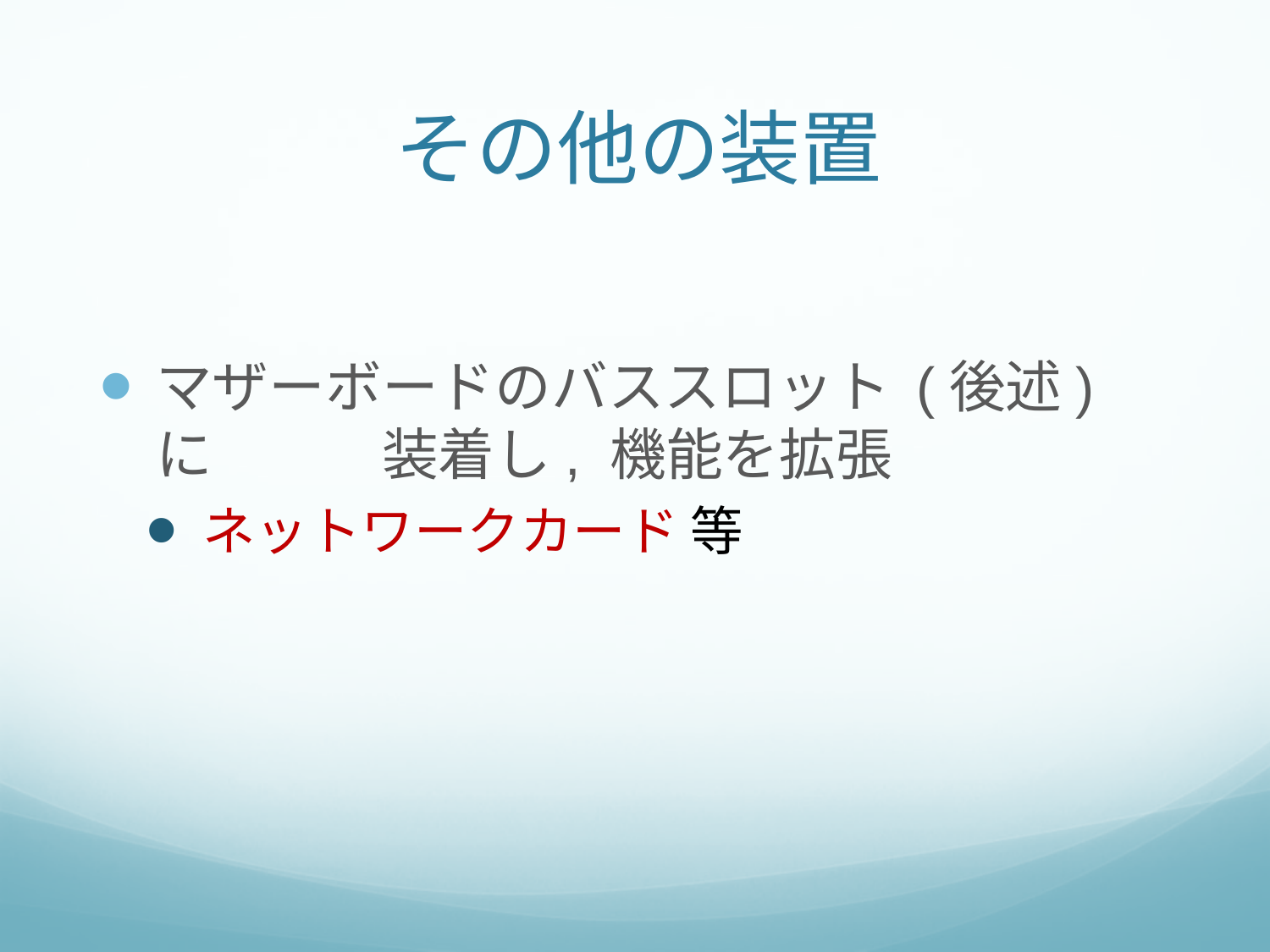

# その他の装置
マザーボードのバススロット (後述) に　　　装着し, 機能を拡張
ネットワークカード 等